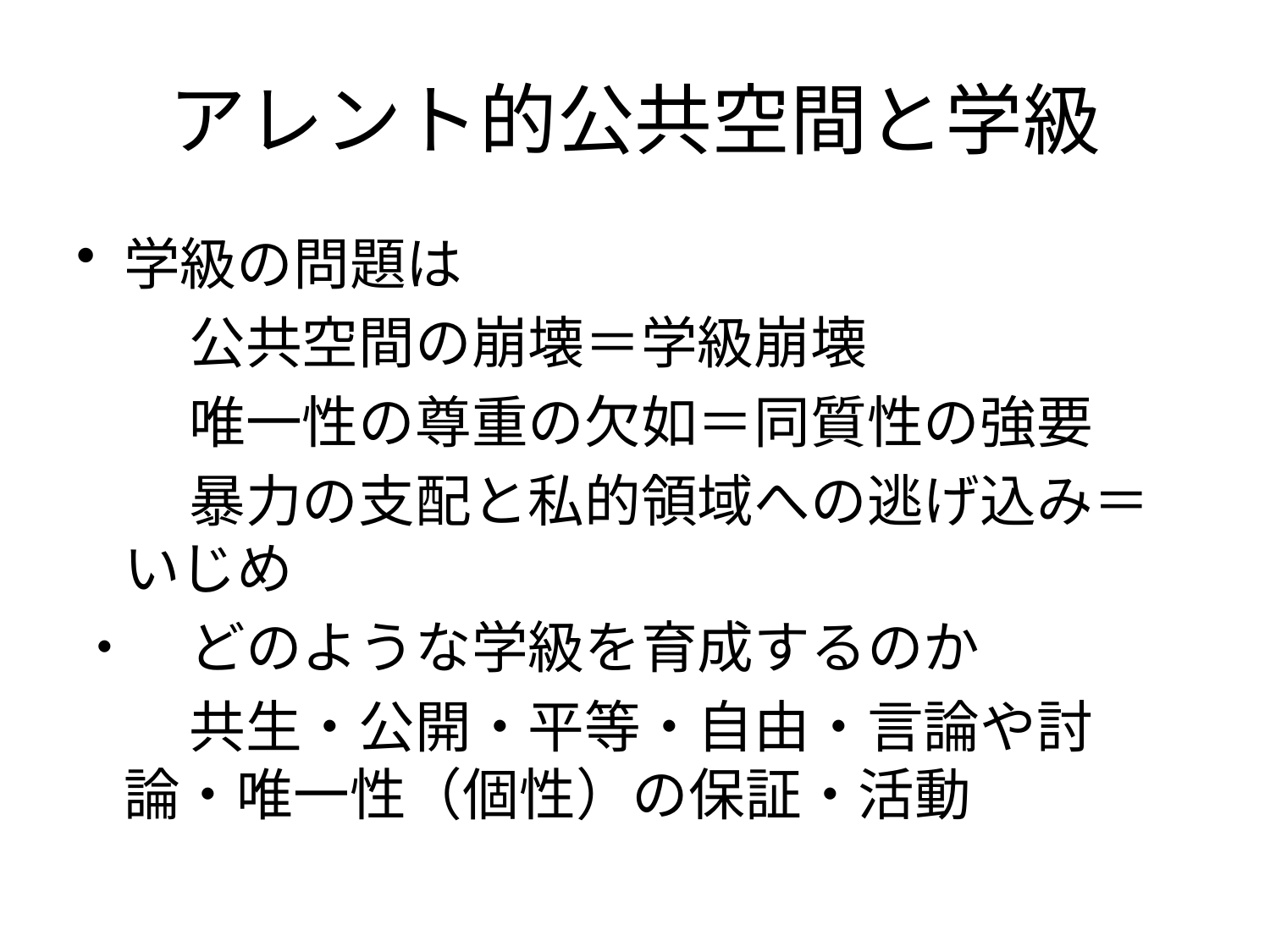

# アレント的公共空間と学級
学級の問題は
　　公共空間の崩壊＝学級崩壊
　　唯一性の尊重の欠如＝同質性の強要
　　暴力の支配と私的領域への逃げ込み＝いじめ
・　どのような学級を育成するのか
　　共生・公開・平等・自由・言論や討論・唯一性（個性）の保証・活動